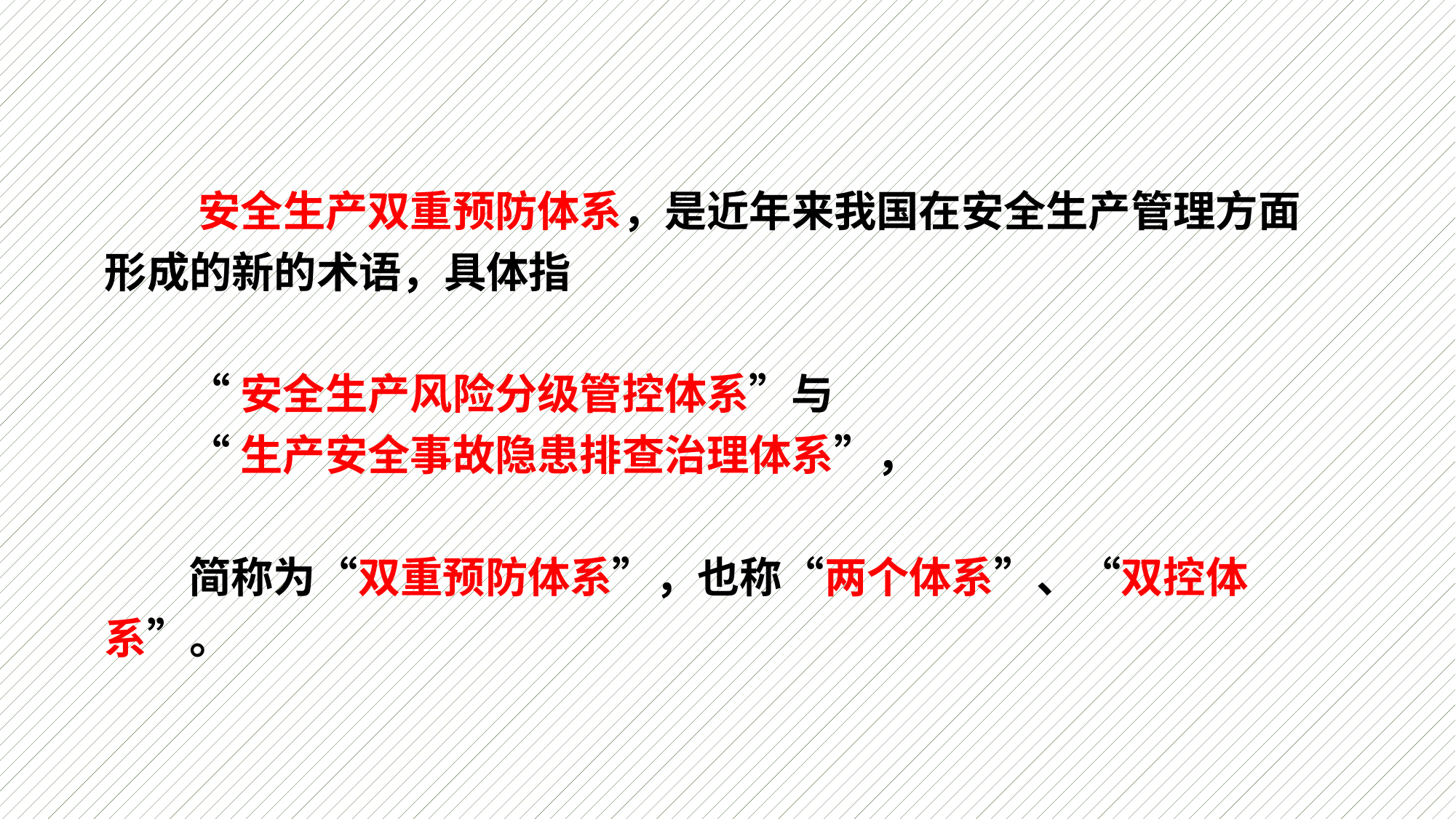

安全生产双重预防体系，是近年来我国在安全生产管理方面形成的新的术语，具体指

   “安全生产风险分级管控体系”与
   “生产安全事故隐患排查治理体系”，

  简称为“双重预防体系”，也称“两个体系”、“双控体系”。